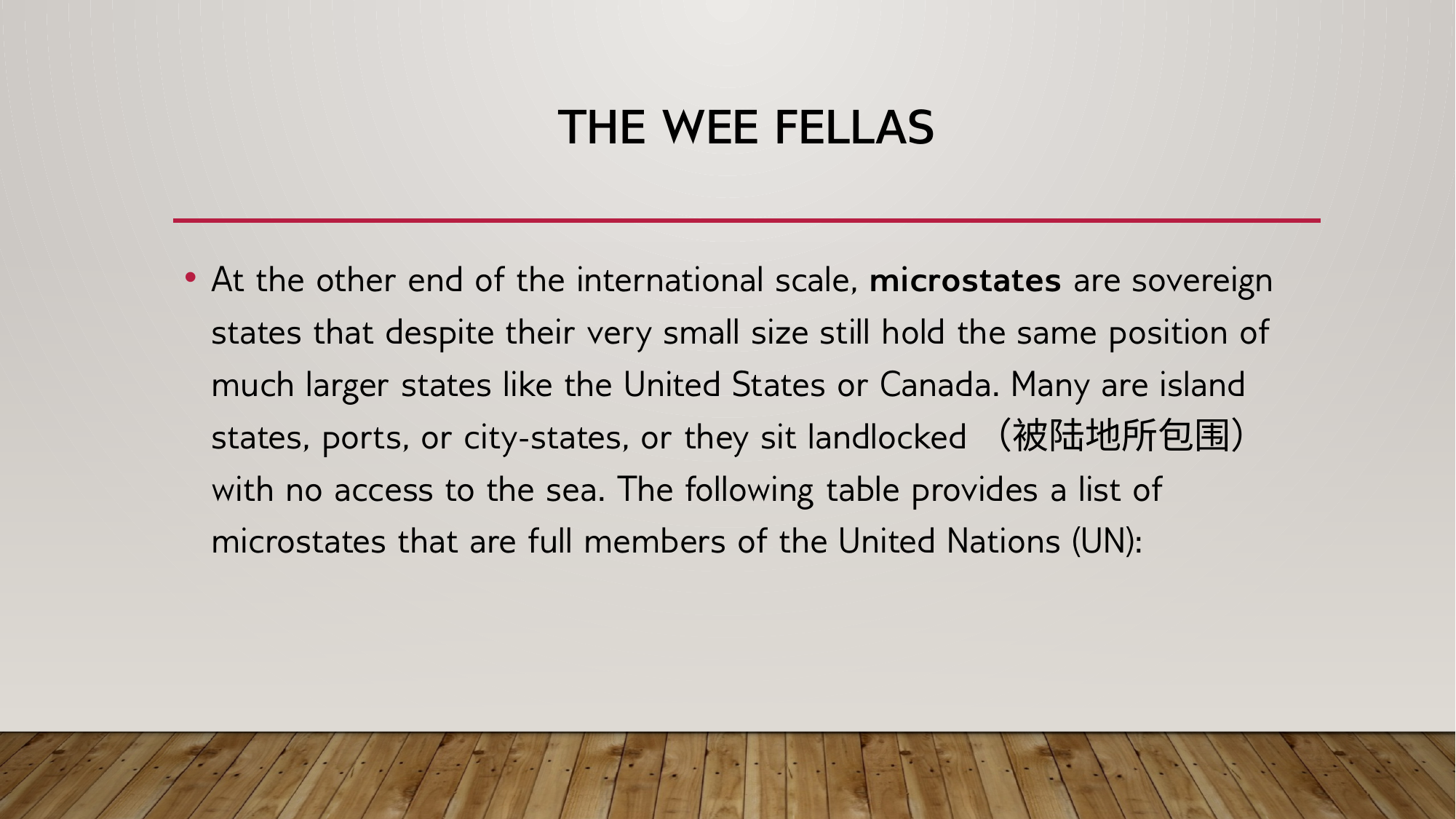

# THE WEE FELLAS
At the other end of the international scale, microstates are sovereign states that despite their very small size still hold the same position of much larger states like the United States or Canada. Many are island states, ports, or city-states, or they sit landlocked（被陆地所包围） with no access to the sea. The following table provides a list of microstates that are full members of the United Nations (UN):